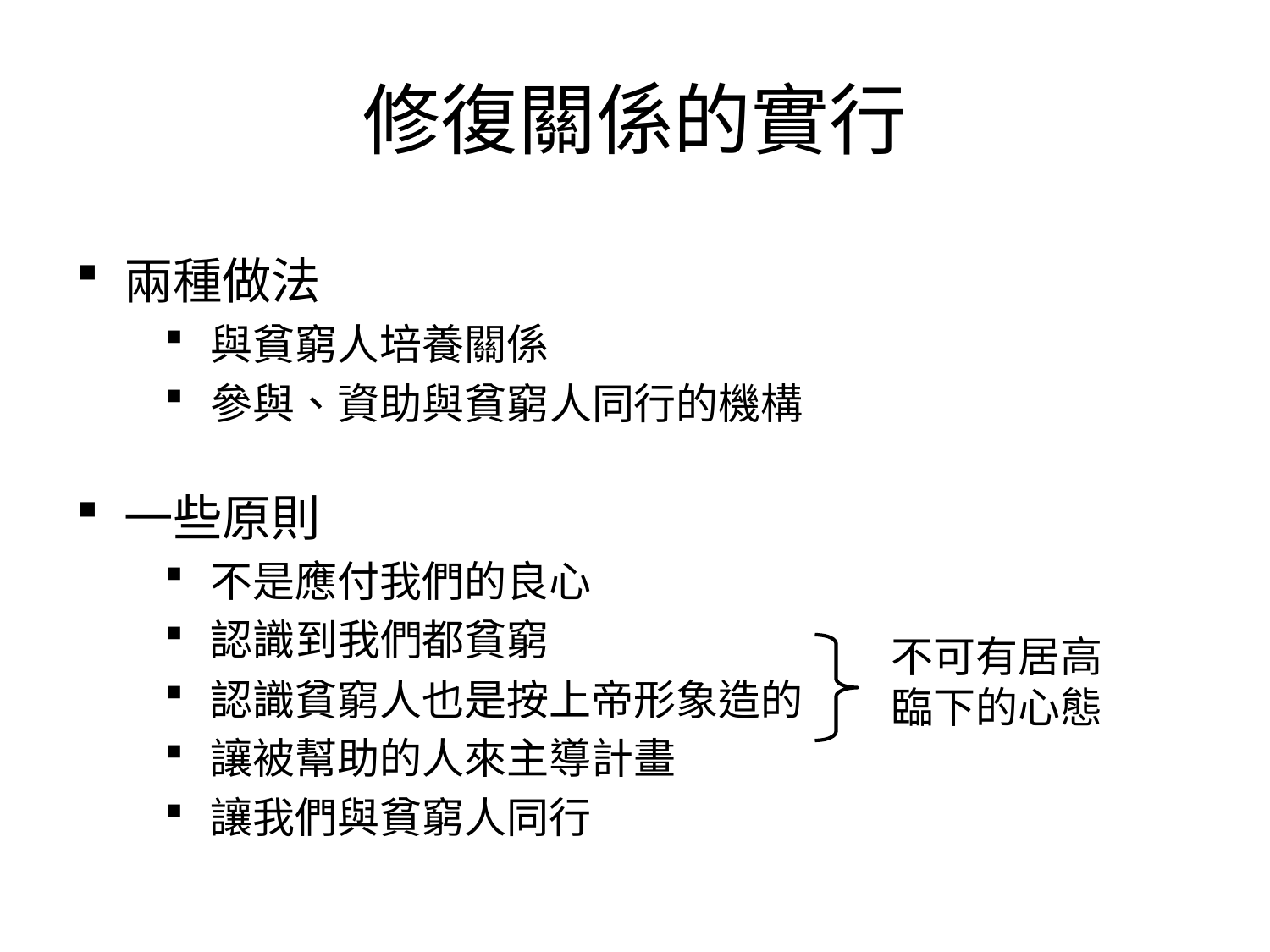

# 修復關係的實行
兩種做法
與貧窮人培養關係
參與、資助與貧窮人同行的機構

一些原則
不是應付我們的良心
認識到我們都貧窮
認識貧窮人也是按上帝形象造的
讓被幫助的人來主導計畫
讓我們與貧窮人同行
不可有居高臨下的心態